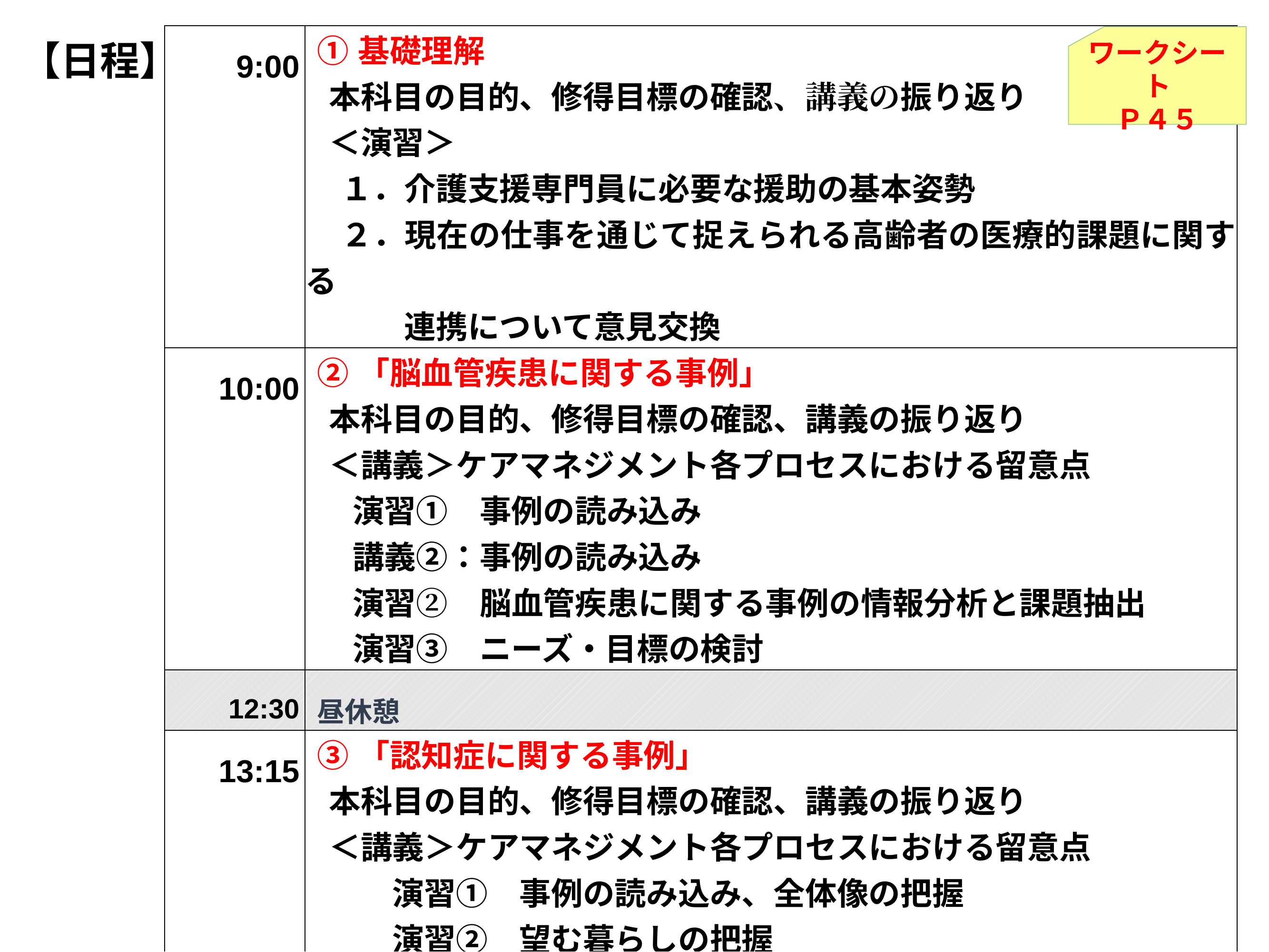

| 9:00 | ①基礎理解 本科目の目的、修得目標の確認、講義の振り返り ＜演習＞　 １．介護支援専門員に必要な援助の基本姿勢 ２．現在の仕事を通じて捉えられる高齢者の医療的課題に関する 　　連携について意見交換 |
| --- | --- |
| 10:00 | ②「脳血管疾患に関する事例」 本科目の目的、修得目標の確認、講義の振り返り ＜講義＞ケアマネジメント各プロセスにおける留意点 演習①　事例の読み込み 講義②：事例の読み込み 演習②　脳血管疾患に関する事例の情報分析と課題抽出　　 演習③　ニーズ・目標の検討 |
| 12:30 | 昼休憩 |
| 13:15 | ③「認知症に関する事例」 本科目の目的、修得目標の確認、講義の振り返り ＜講義＞ケアマネジメント各プロセスにおける留意点 　　演習①　事例の読み込み、全体像の把握 　　演習②　望む暮らしの把握 　　演習③　認知症の人の行動の意味を探る視点 　　演習④　必要な支援の検討 本科目の目的、修得目標の確認 |
| 16:00 | 終了 |
ワークシート
Ｐ４５
【日程】